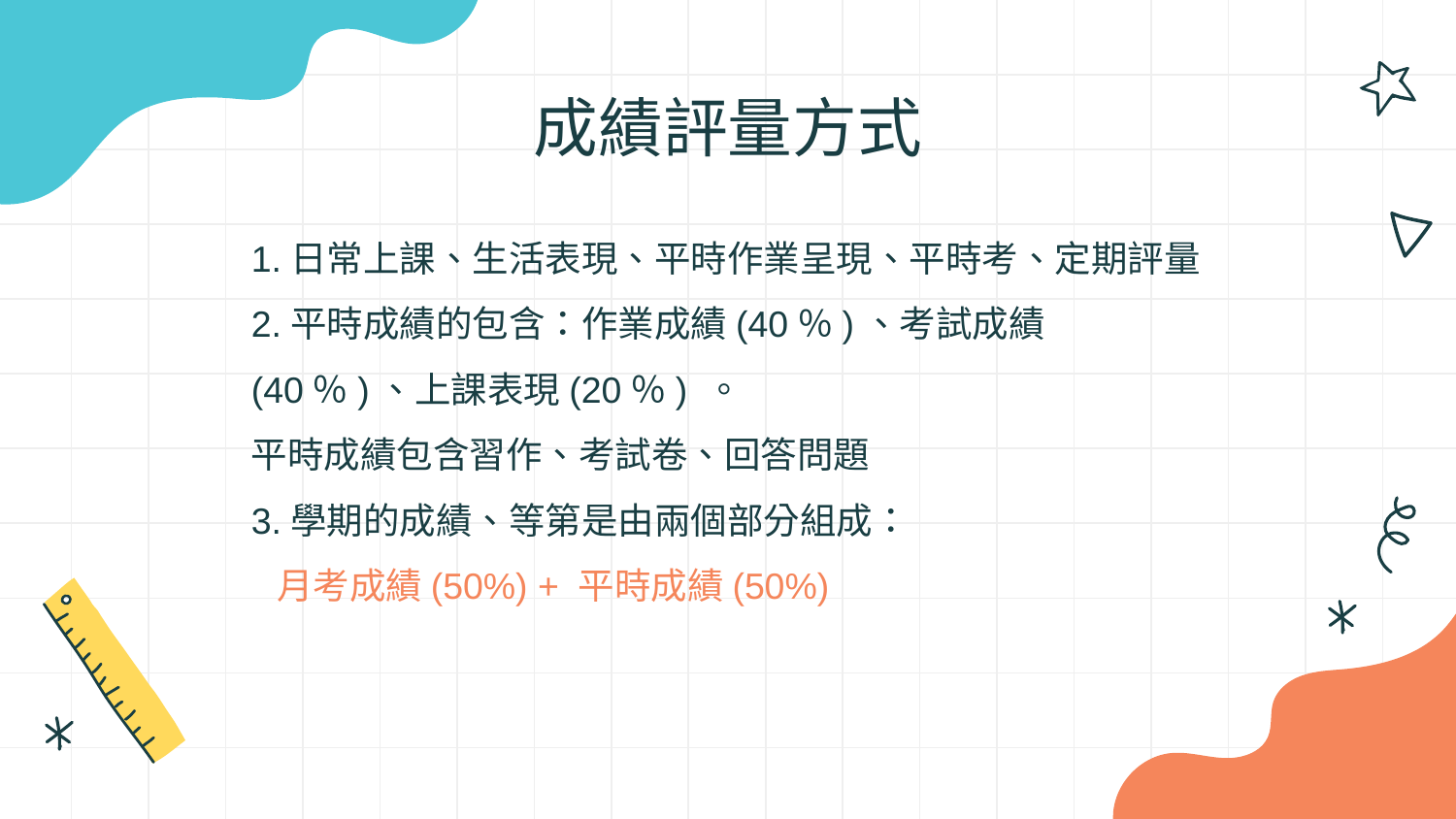

# 成績評量方式
1.日常上課、生活表現、平時作業呈現、平時考、定期評量
2.平時成績的包含：作業成績(40％)、考試成績(40％)、上課表現(20％) 。
平時成績包含習作、考試卷、回答問題
3.學期的成績、等第是由兩個部分組成：
  月考成績(50%) + 平時成績(50%)